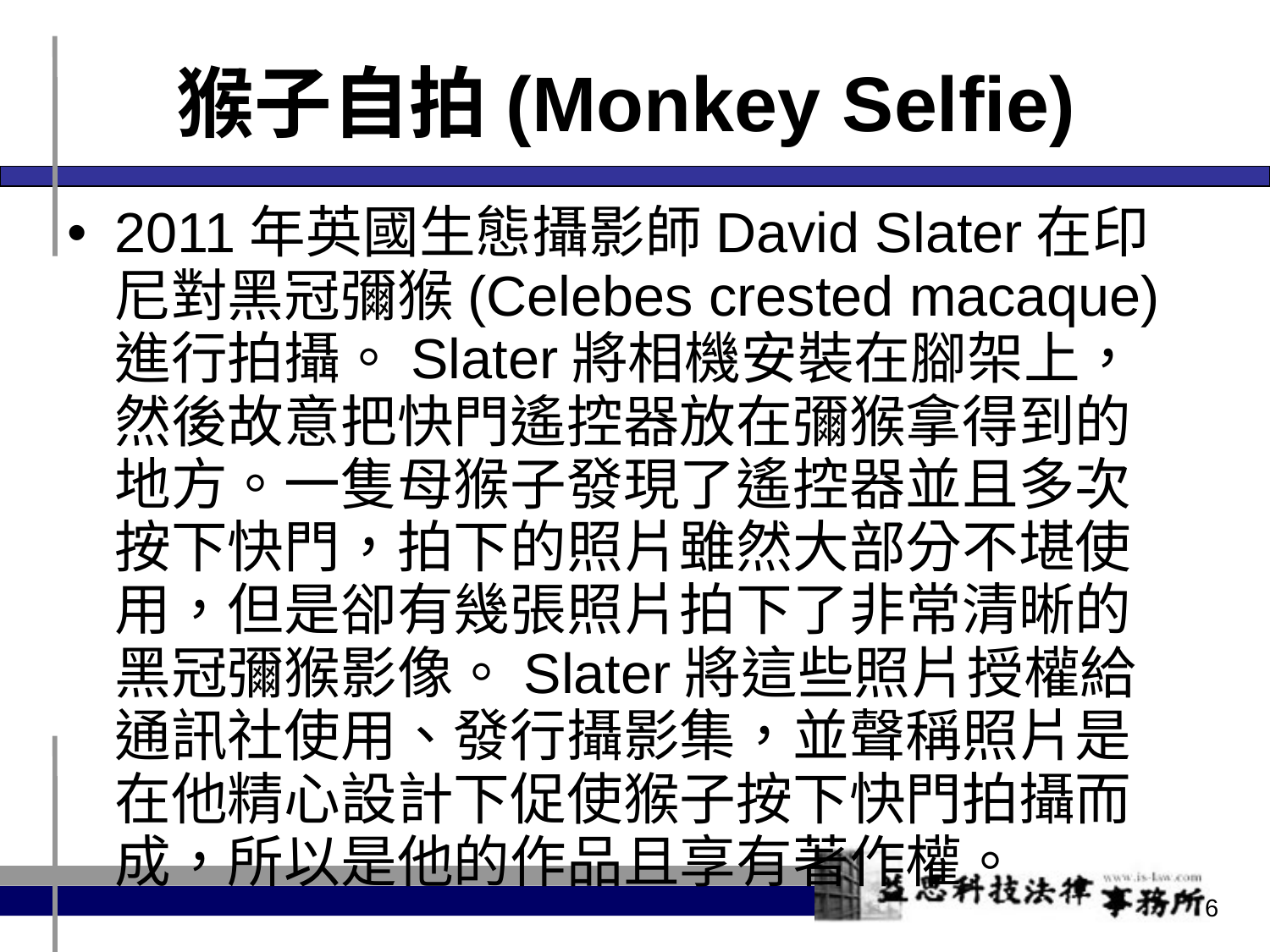

# 猴子自拍(Monkey Selfie)
2011年英國生態攝影師David Slater在印尼對黑冠彌猴(Celebes crested macaque)進行拍攝。Slater將相機安裝在腳架上，然後故意把快門遙控器放在彌猴拿得到的地方。一隻母猴子發現了遙控器並且多次按下快門，拍下的照片雖然大部分不堪使用，但是卻有幾張照片拍下了非常清晰的黑冠彌猴影像。Slater將這些照片授權給通訊社使用、發行攝影集，並聲稱照片是在他精心設計下促使猴子按下快門拍攝而成，所以是他的作品且享有著作權。
6